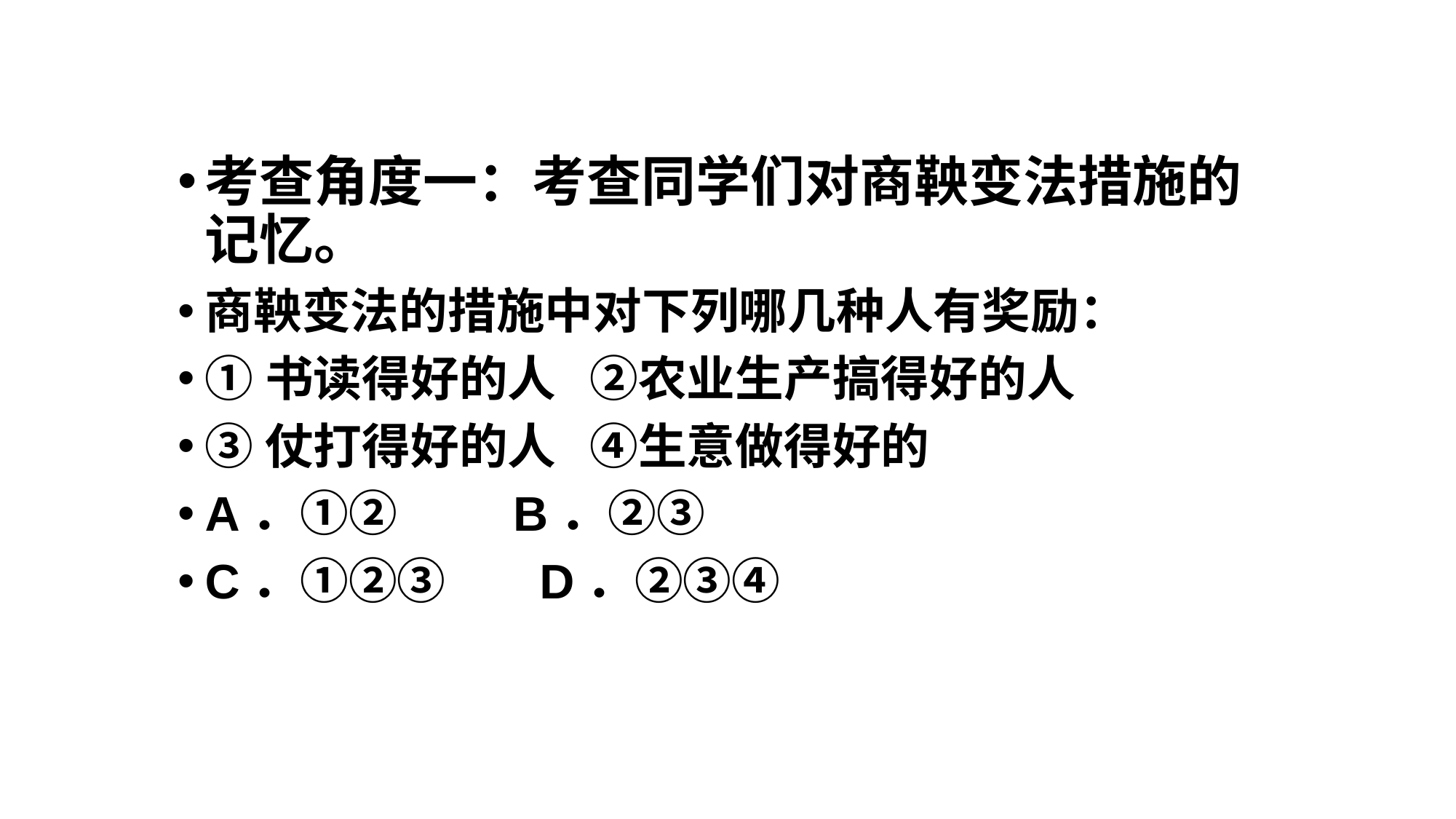

考查角度一：考查同学们对商鞅变法措施的记忆。
商鞅变法的措施中对下列哪几种人有奖励：
①书读得好的人   ②农业生产搞得好的人
③仗打得好的人   ④生意做得好的
A．①②　     B．②③
C．①②③　   D．②③④